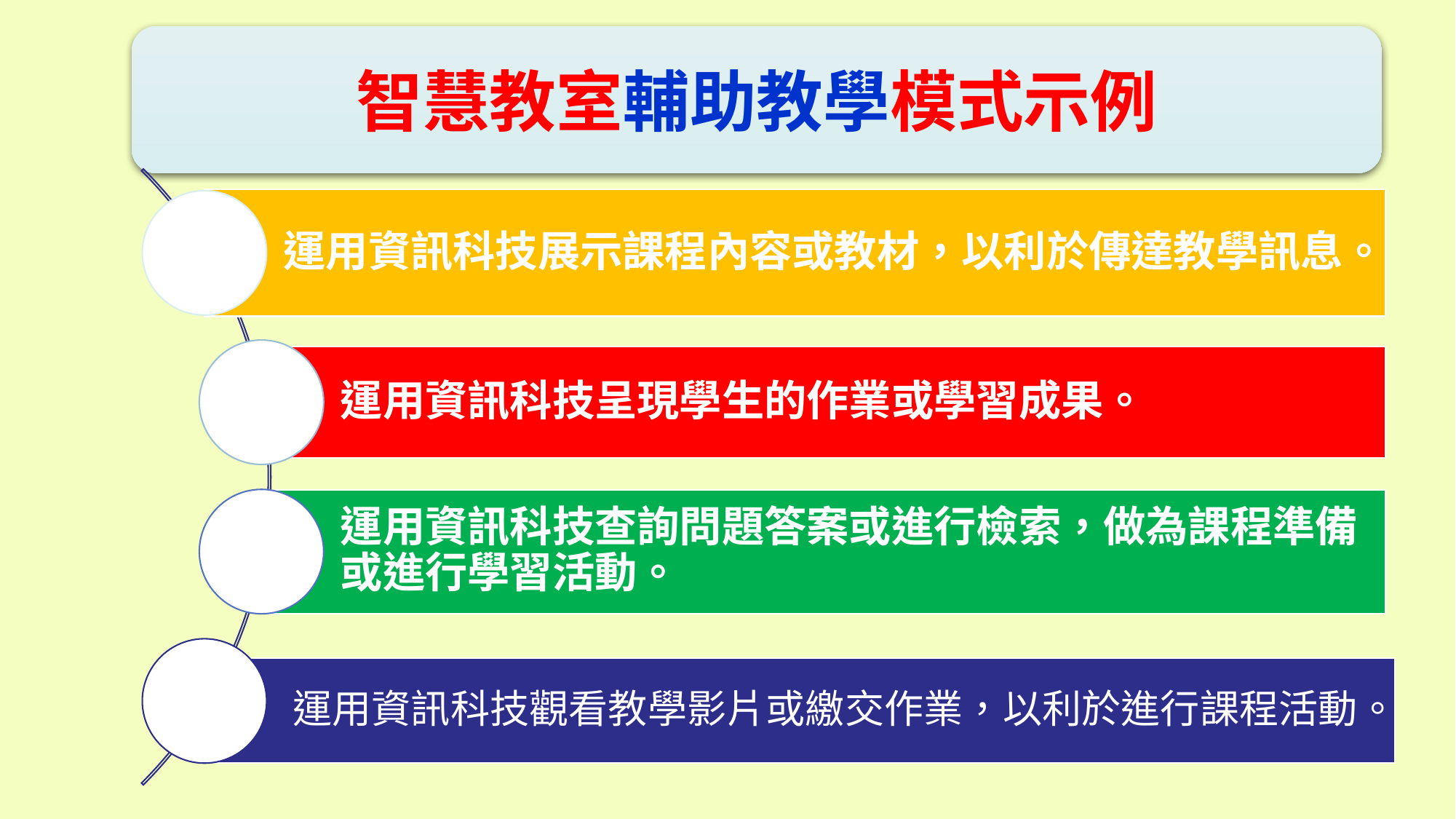

智慧教室輔助教學模式示例
運用資訊科技展示課程內容或教材，以利於傳達教學訊息。
運用資訊科技呈現學生的作業或學習成果。
運用資訊科技查詢問題答案或進行檢索，做為課程準備或進行學習活動。
運用資訊科技觀看教學影片或繳交作業，以利於進行課程活動。